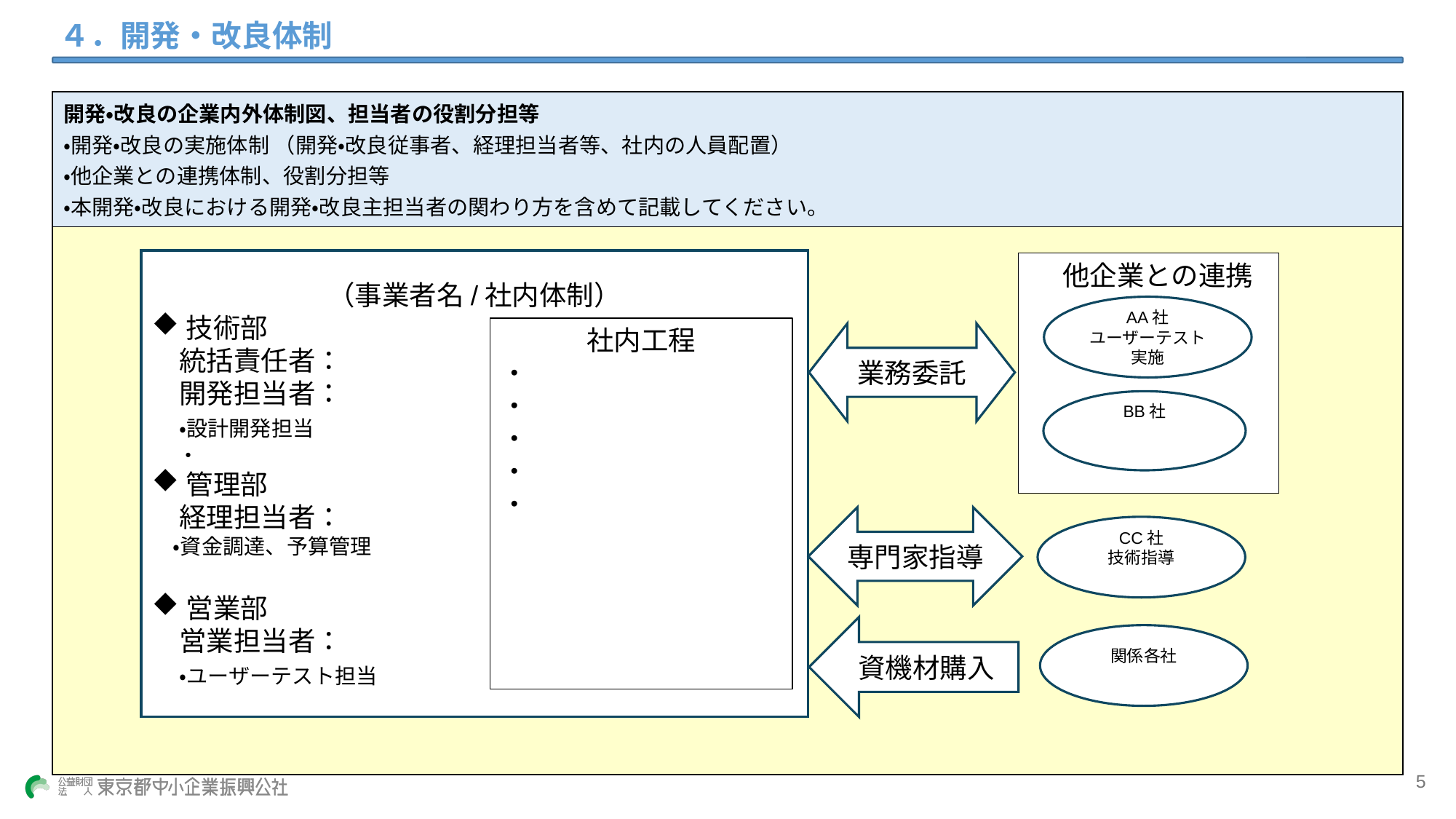

（事業者名/社内体制）
技術部
　統括責任者：
　開発担当者：
　・設計開発担当
　 ・
管理部
　経理担当者：
　・資金調達、予算管理

営業部
　営業担当者：
　・ユーザーテスト担当
　 他企業との連携

AA社
ユーザーテスト実施
社内工程
・
・
・
・
・

業務委託
BB社

専門家指導
CC社
技術指導

資機材購入
関係各社

5